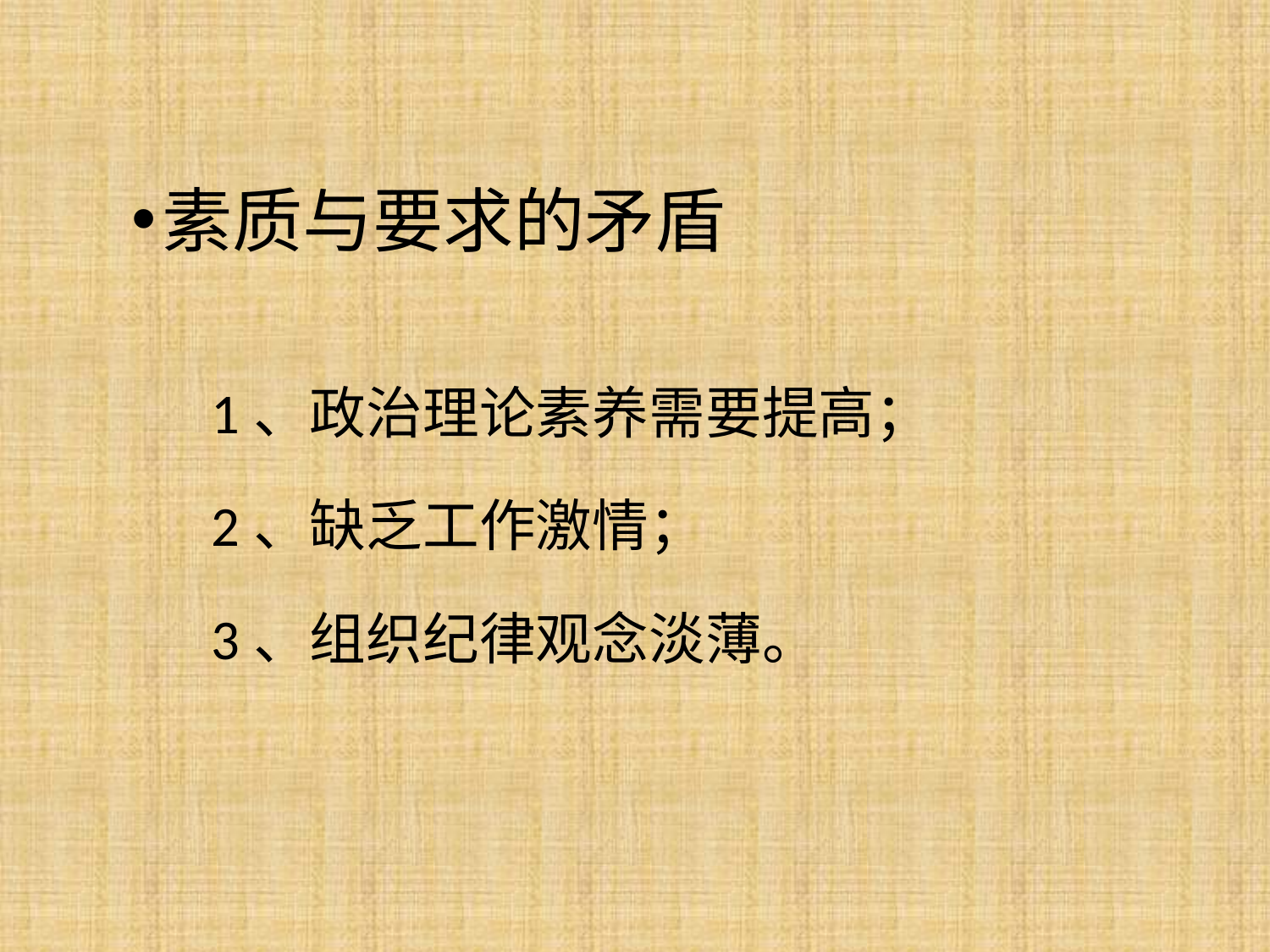

# 素质与要求的矛盾
1、政治理论素养需要提高；
2、缺乏工作激情；
3、组织纪律观念淡薄。